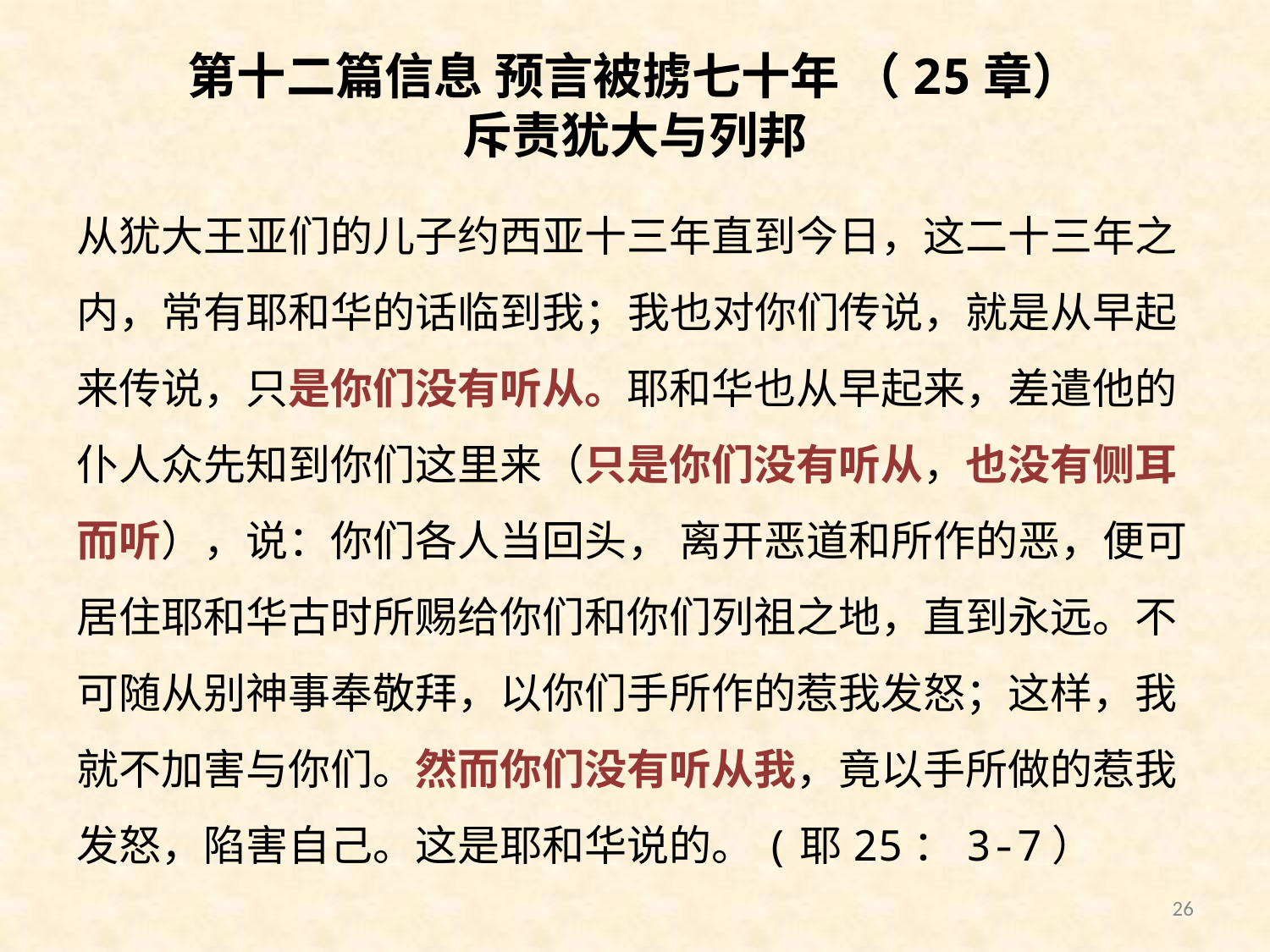

# 第十二篇信息 预言被掳七十年 （25章） 斥责犹大与列邦
从犹大王亚们的儿子约西亚十三年直到今日，这二十三年之内，常有耶和华的话临到我；我也对你们传说，就是从早起来传说，只是你们没有听从。耶和华也从早起来，差遣他的仆人众先知到你们这里来（只是你们没有听从，也没有侧耳而听），说：你们各人当回头， 离开恶道和所作的恶，便可居住耶和华古时所赐给你们和你们列祖之地，直到永远。不可随从别神事奉敬拜，以你们手所作的惹我发怒；这样，我就不加害与你们。然而你们没有听从我，竟以手所做的惹我发怒，陷害自己。这是耶和华说的。(耶25：3-7）
26